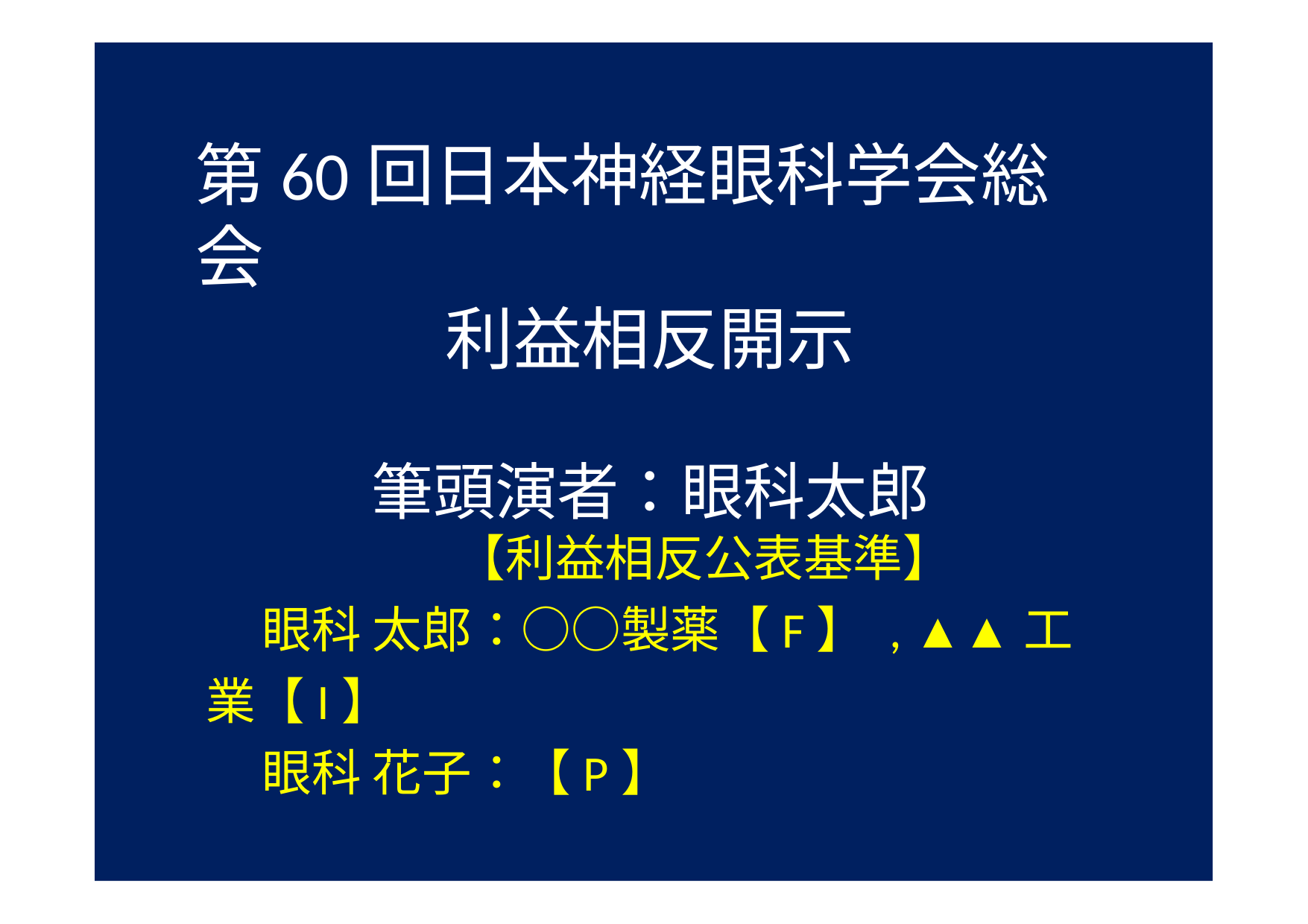

第60回日本神経眼科学会総会
利益相反開示

筆頭演者：眼科太郎
【利益相反公表基準】
    眼科 太郎：○○製薬【F】, ▲▲工業【I】
    眼科 花子：【P】